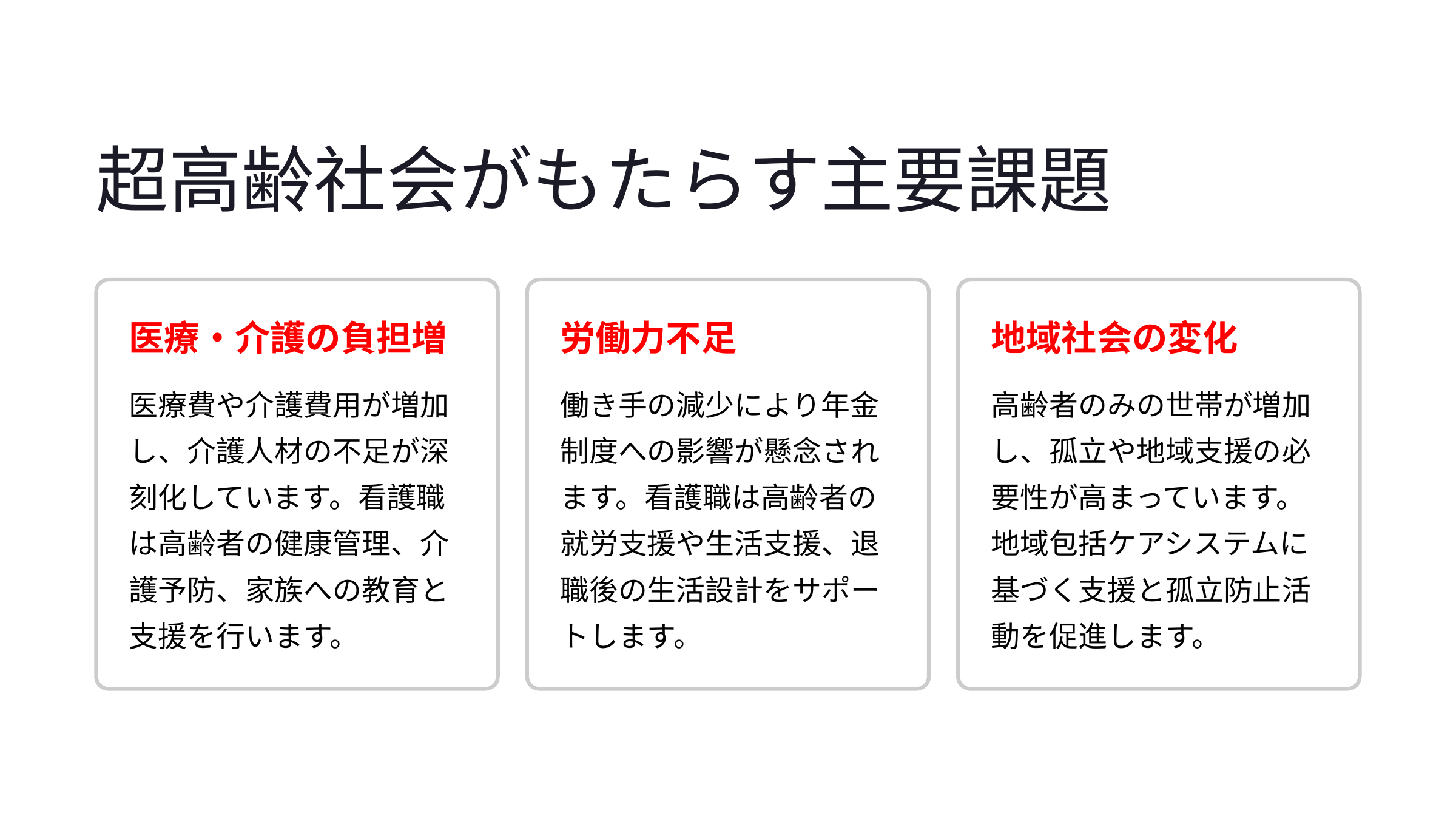

超高齢社会がもたらす主要課題

医療・介護の負担増
労働力不足
地域社会の変化
医療費や介護費用が増加し、介護人材の不足が深刻化しています。看護職は高齢者の健康管理、介護予防、家族への教育と支援を行います。
働き手の減少により年金制度への影響が懸念されます。看護職は高齢者の就労支援や生活支援、退職後の生活設計をサポートします。
高齢者のみの世帯が増加し、孤立や地域支援の必要性が高まっています。地域包括ケアシステムに基づく支援と孤立防止活動を促進します。